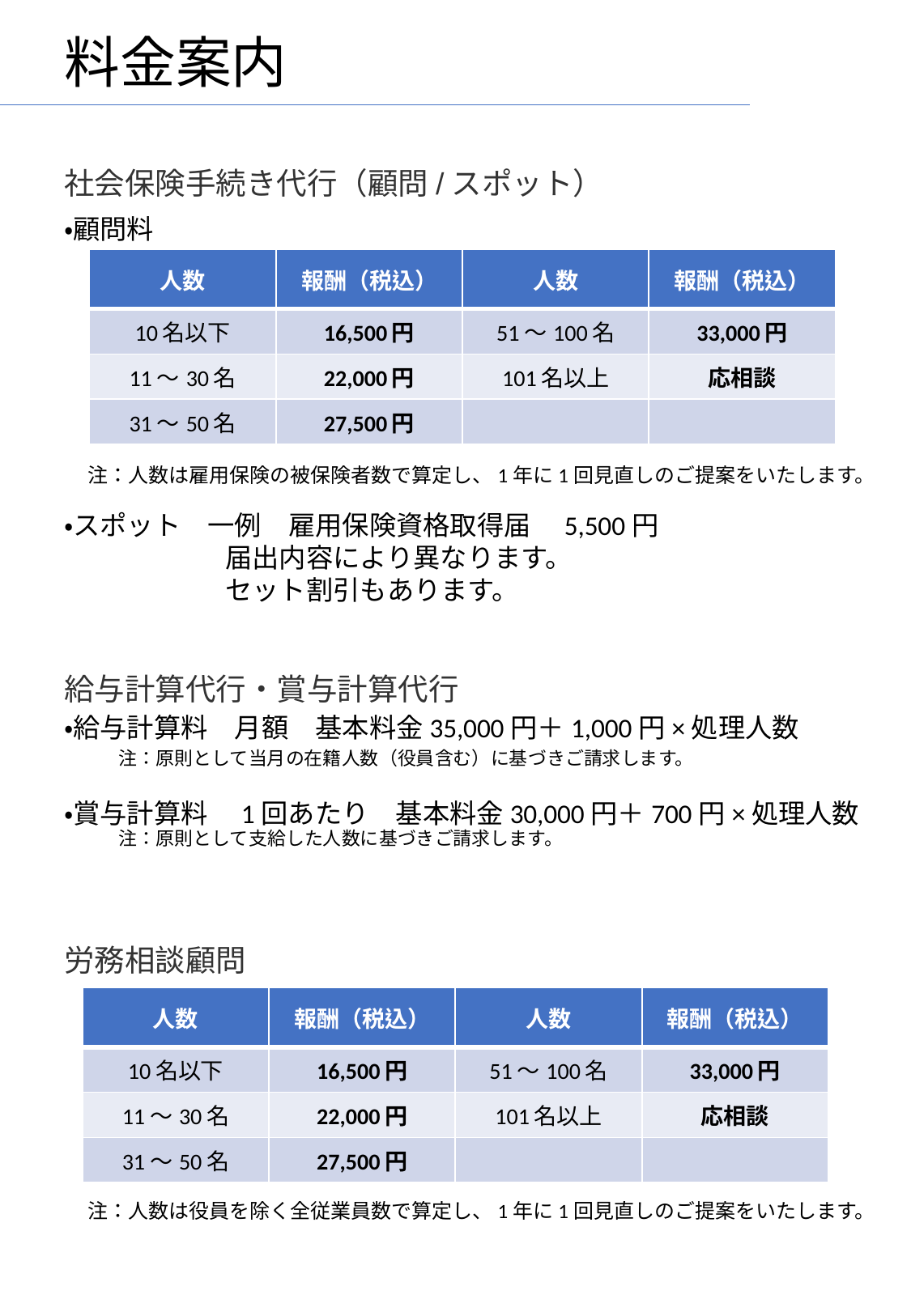

# 料金案内
社会保険手続き代行（顧問/スポット）
・顧問料

| 人数 | 報酬（税込） | 人数 | 報酬（税込） |
| --- | --- | --- | --- |
| 10名以下 | 16,500円 | 51～100名 | 33,000円 |
| 11～30名 | 22,000円 | 101名以上 | 応相談 |
| 31～50名 | 27,500円 |  |  |
注：人数は雇用保険の被保険者数で算定し、1年に1回見直しのご提案をいたします。
・スポット　一例　雇用保険資格取得届　5,500円
　　　　　　届出内容により異なります。
　　　　　　セット割引もあります。
給与計算代行・賞与計算代行
・給与計算料　月額　基本料金35,000円＋1,000円×処理人数
注：原則として当月の在籍人数（役員含む）に基づきご請求します。
・賞与計算料　1回あたり　基本料金30,000円＋700円×処理人数
注：原則として支給した人数に基づきご請求します。
労務相談顧問
| 人数 | 報酬（税込） | 人数 | 報酬（税込） |
| --- | --- | --- | --- |
| 10名以下 | 16,500円 | 51～100名 | 33,000円 |
| 11～30名 | 22,000円 | 101名以上 | 応相談 |
| 31～50名 | 27,500円 |  |  |
注：人数は役員を除く全従業員数で算定し、1年に1回見直しのご提案をいたします。
＊　難易度等に応じ、金額は変動いたします。
＊　着手時には、報酬額の30％を着手金としてご請求いたします。